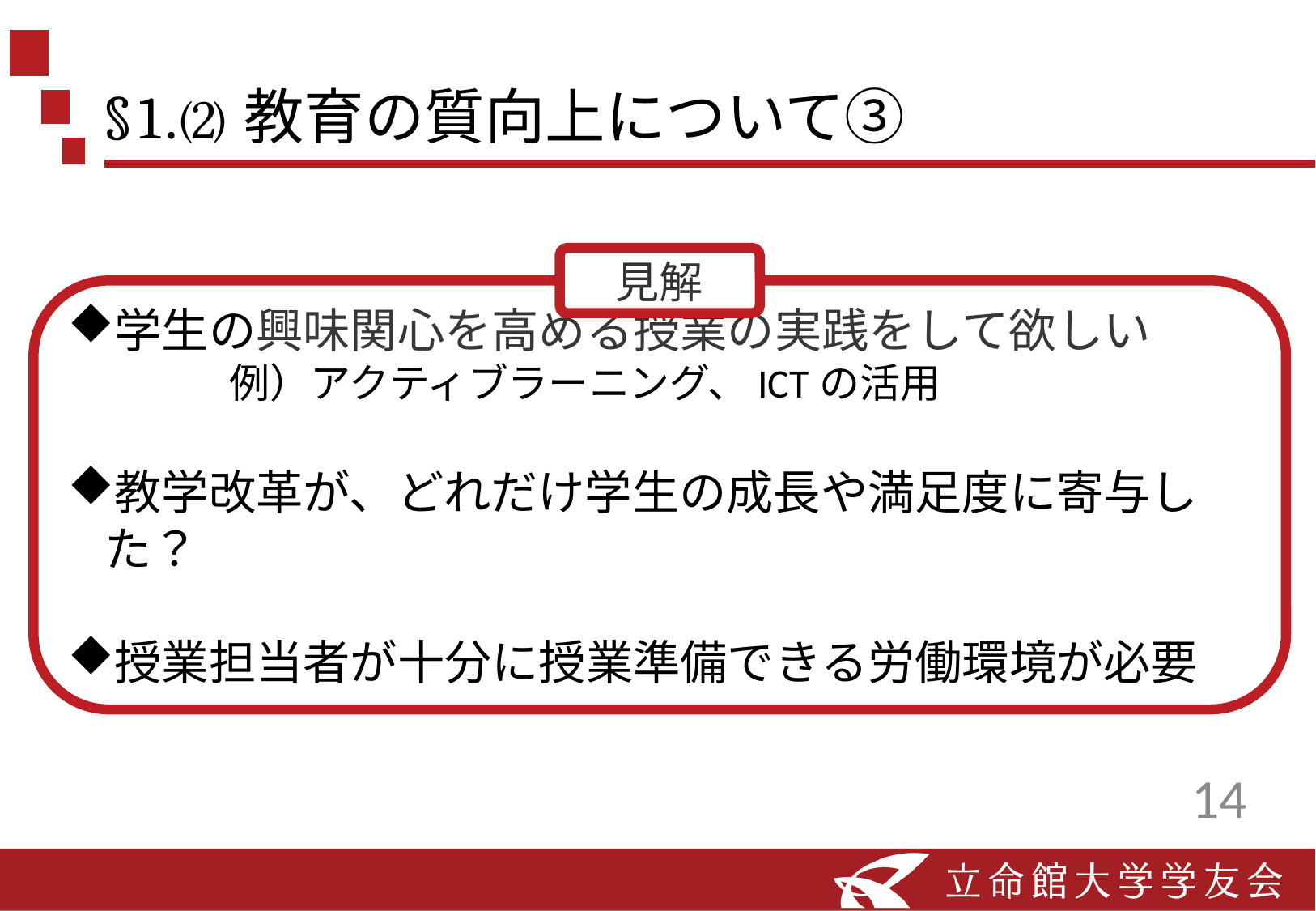

# §1.⑵教育の質向上について③
見解
学生の興味関心を高める授業の実践をして欲しい
　　　　例）アクティブラーニング、ICTの活用

教学改革が、どれだけ学生の成長や満足度に寄与した？

授業担当者が十分に授業準備できる労働環境が必要
14